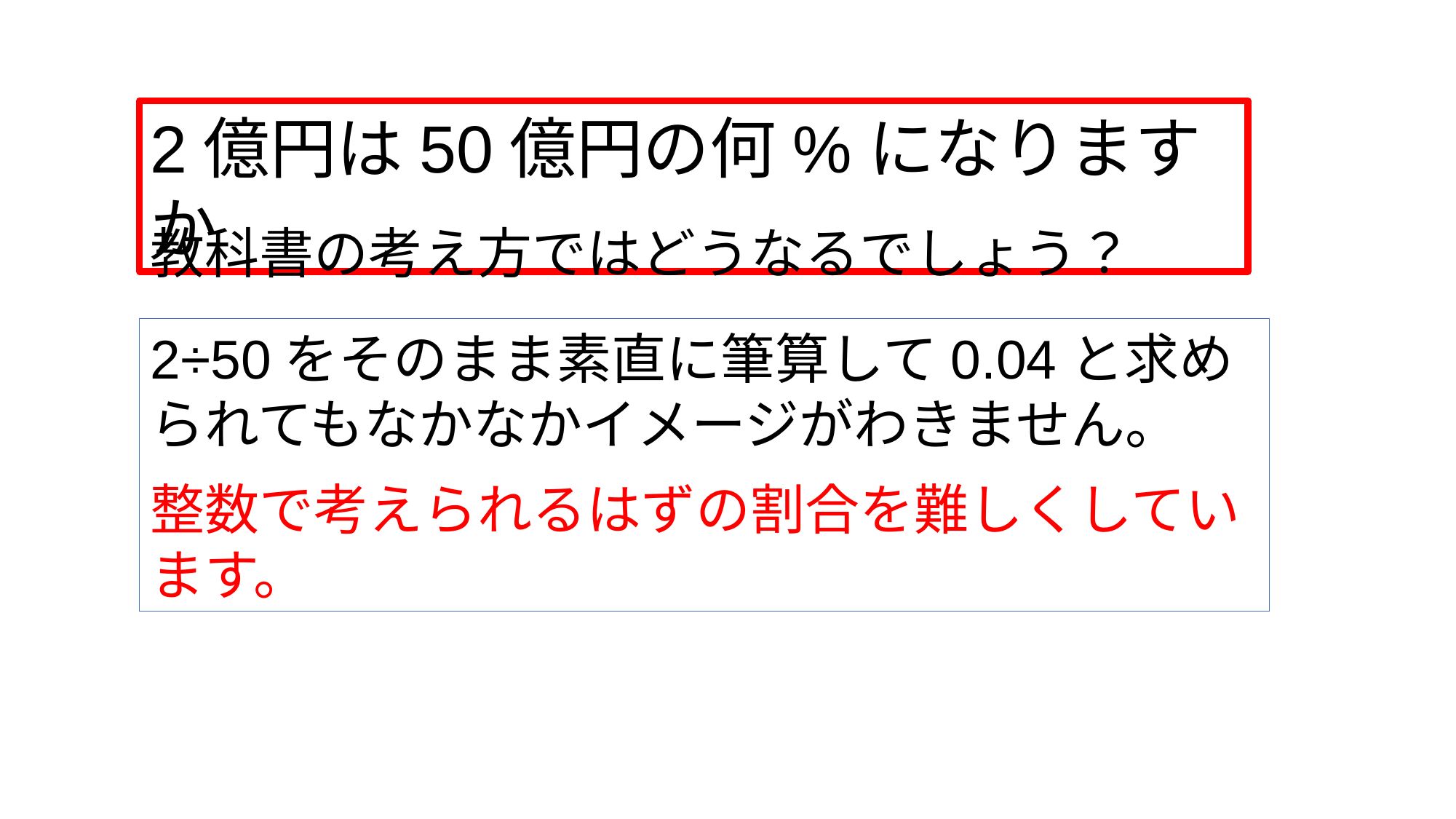

2億円は50億円の何%になりますか
教科書の考え方ではどうなるでしょう？
2÷50をそのまま素直に筆算して0.04と求められてもなかなかイメージがわきません。

整数で考えられるはずの割合を難しくしています。